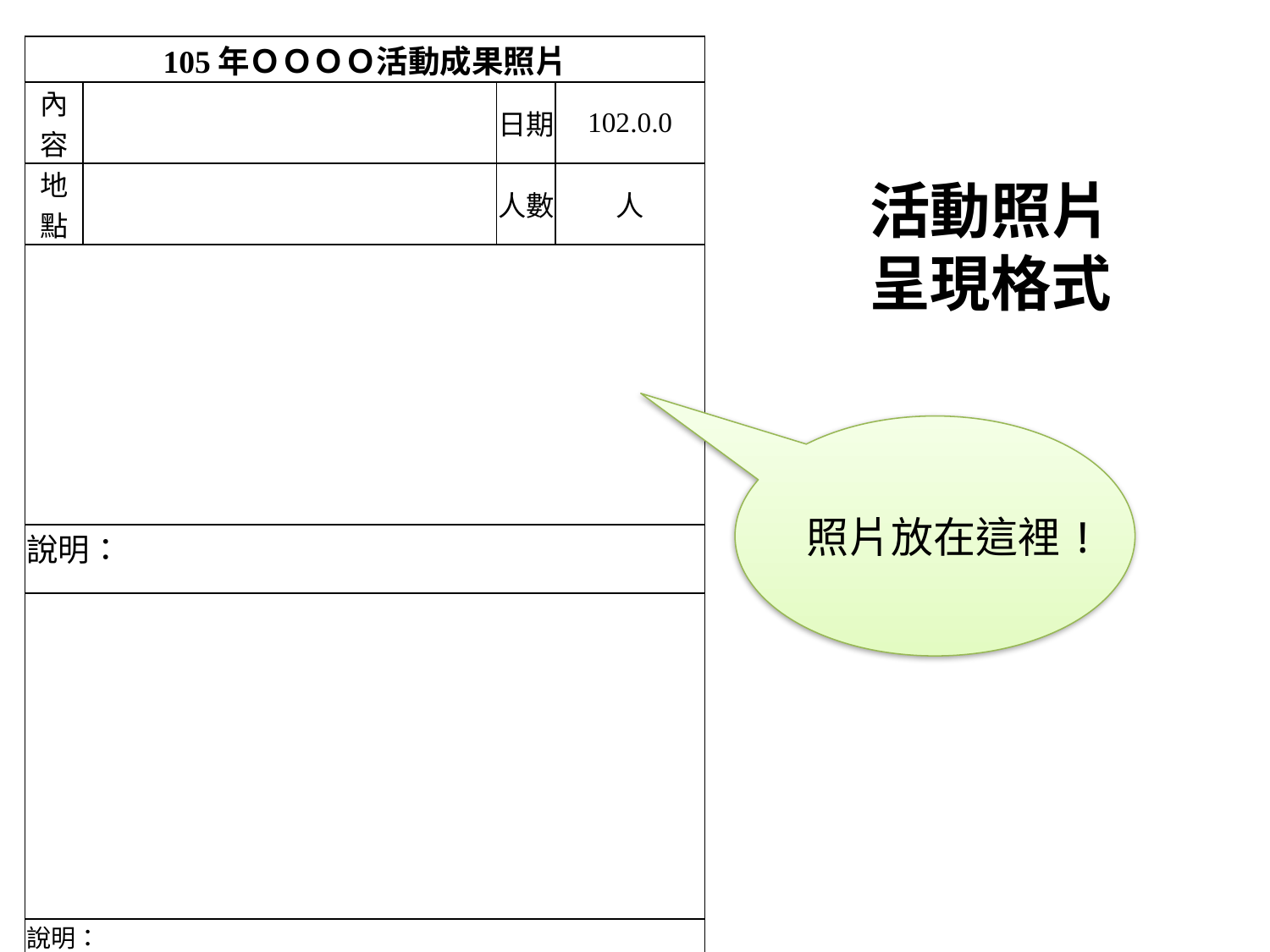

| 105年ＯＯＯＯ活動成果照片 |  |  |  |
| --- | --- | --- | --- |
| 內容 |  | 日期 | 102.0.0 |
| 地點 |  | 人數 | 人 |
|  |  |  |  |
| 說明： |  |  |  |
|  |  |  |  |
| 說明： |  |  |  |
# 活動照片 呈現格式
照片放在這裡!